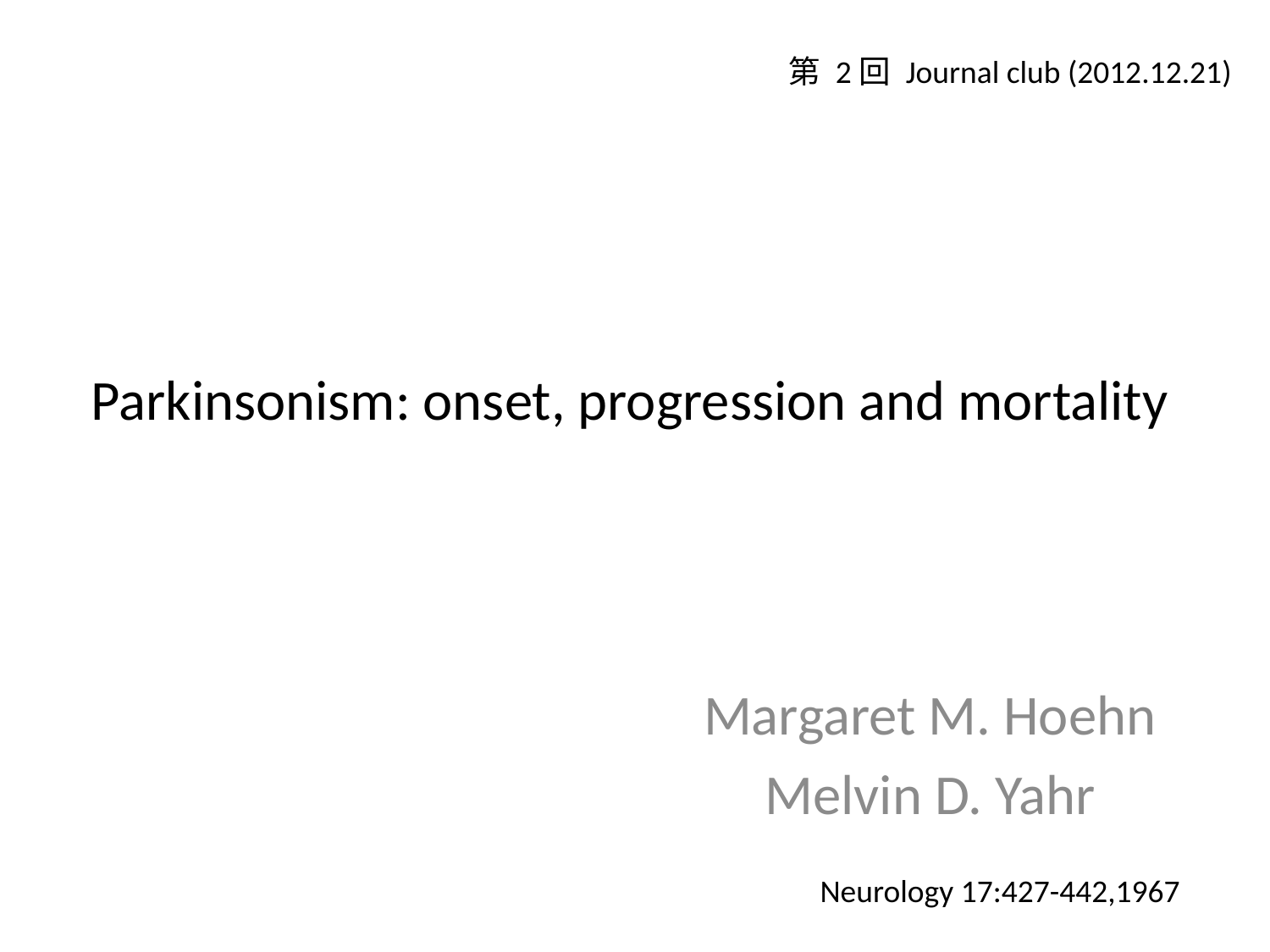

第 2回 Journal club (2012.12.21)
# Parkinsonism: onset, progression and mortality
Margaret M. Hoehn
Melvin D. Yahr
Neurology 17:427-442,1967